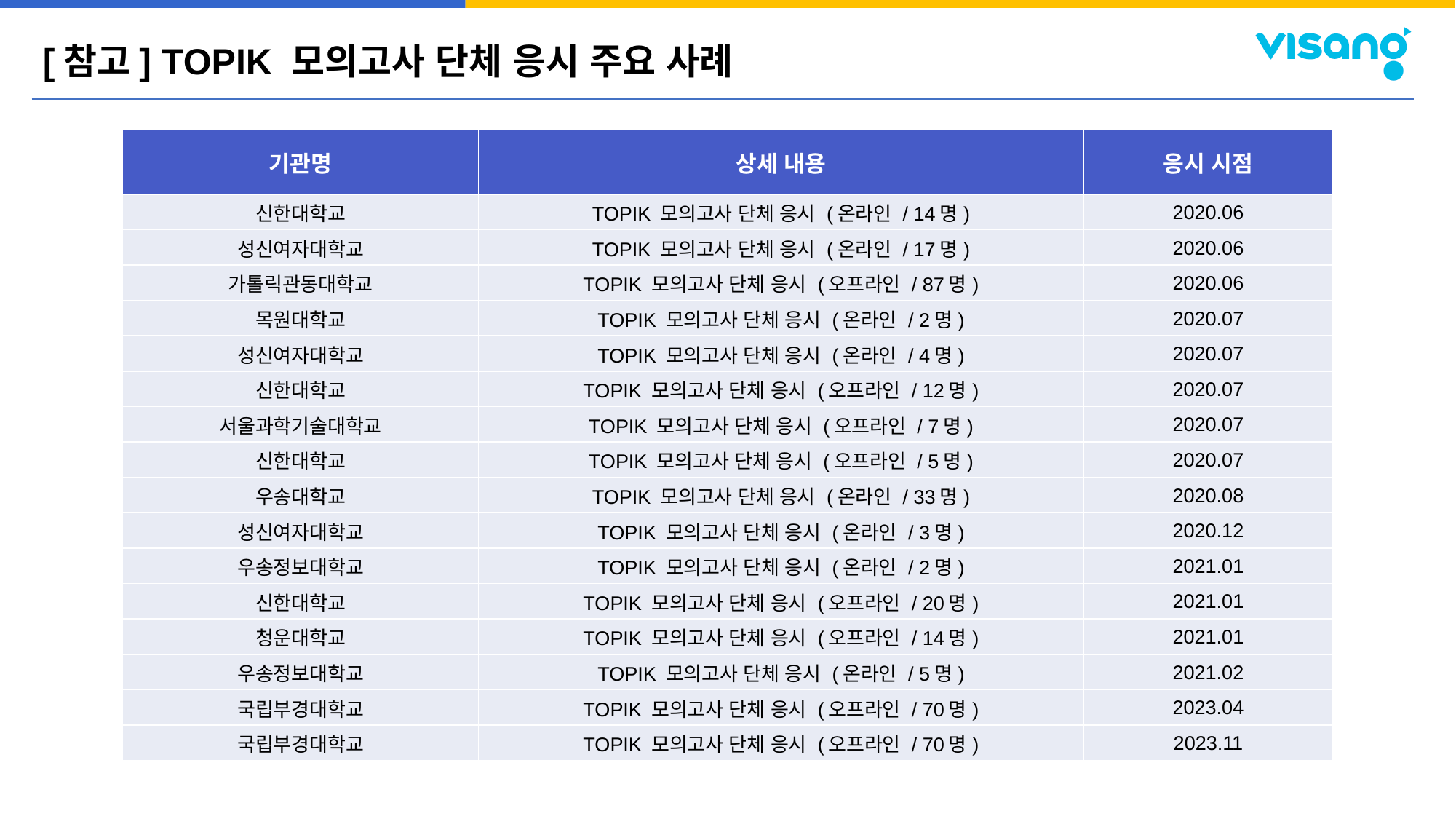

[참고] TOPIK 모의고사 단체 응시 주요 사례
| 기관명 | 상세 내용 | 응시 시점 |
| --- | --- | --- |
| 신한대학교 | TOPIK 모의고사 단체 응시 (온라인 / 14명) | 2020.06 |
| 성신여자대학교 | TOPIK 모의고사 단체 응시 (온라인 / 17명) | 2020.06 |
| 가톨릭관동대학교 | TOPIK 모의고사 단체 응시 (오프라인 / 87명) | 2020.06 |
| 목원대학교 | TOPIK 모의고사 단체 응시 (온라인 / 2명) | 2020.07 |
| 성신여자대학교 | TOPIK 모의고사 단체 응시 (온라인 / 4명) | 2020.07 |
| 신한대학교 | TOPIK 모의고사 단체 응시 (오프라인 / 12명) | 2020.07 |
| 서울과학기술대학교 | TOPIK 모의고사 단체 응시 (오프라인 / 7명) | 2020.07 |
| 신한대학교 | TOPIK 모의고사 단체 응시 (오프라인 / 5명) | 2020.07 |
| 우송대학교 | TOPIK 모의고사 단체 응시 (온라인 / 33명) | 2020.08 |
| 성신여자대학교 | TOPIK 모의고사 단체 응시 (온라인 / 3명) | 2020.12 |
| 우송정보대학교 | TOPIK 모의고사 단체 응시 (온라인 / 2명) | 2021.01 |
| 신한대학교 | TOPIK 모의고사 단체 응시 (오프라인 / 20명) | 2021.01 |
| 청운대학교 | TOPIK 모의고사 단체 응시 (오프라인 / 14명) | 2021.01 |
| 우송정보대학교 | TOPIK 모의고사 단체 응시 (온라인 / 5명) | 2021.02 |
| 국립부경대학교 | TOPIK 모의고사 단체 응시 (오프라인 / 70명) | 2023.04 |
| 국립부경대학교 | TOPIK 모의고사 단체 응시 (오프라인 / 70명) | 2023.11 |